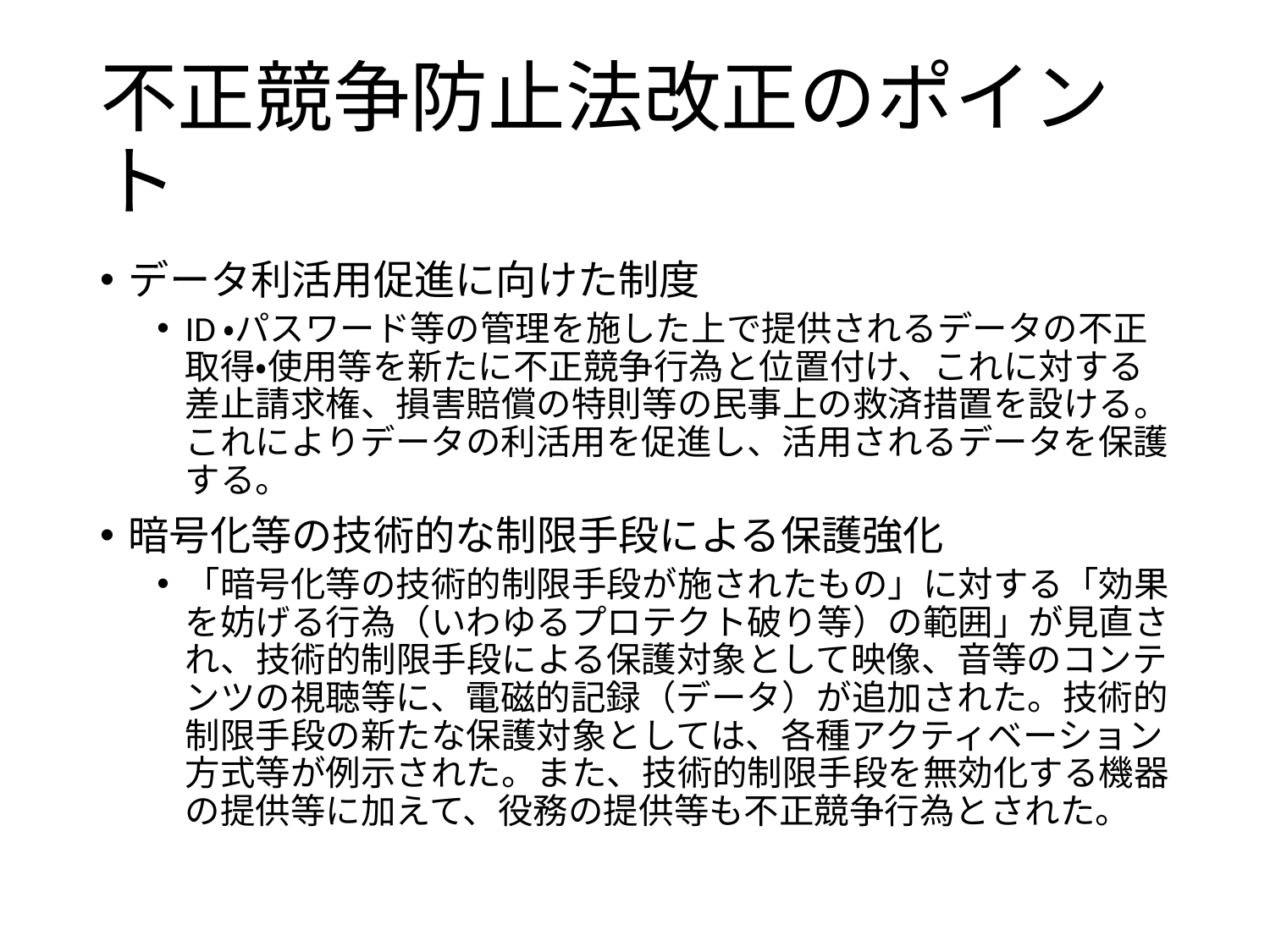

# 不正競争防止法改正のポイント
データ利活用促進に向けた制度
ID・パスワード等の管理を施した上で提供されるデータの不正取得・使用等を新たに不正競争行為と位置付け、これに対する差止請求権、損害賠償の特則等の民事上の救済措置を設ける。これによりデータの利活用を促進し、活用されるデータを保護する。
暗号化等の技術的な制限手段による保護強化
「暗号化等の技術的制限手段が施されたもの」に対する「効果を妨げる行為（いわゆるプロテクト破り等）の範囲」が見直され、技術的制限手段による保護対象として映像、音等のコンテンツの視聴等に、電磁的記録（データ）が追加された。技術的制限手段の新たな保護対象としては、各種アクティベーション方式等が例示された。また、技術的制限手段を無効化する機器の提供等に加えて、役務の提供等も不正競争行為とされた。